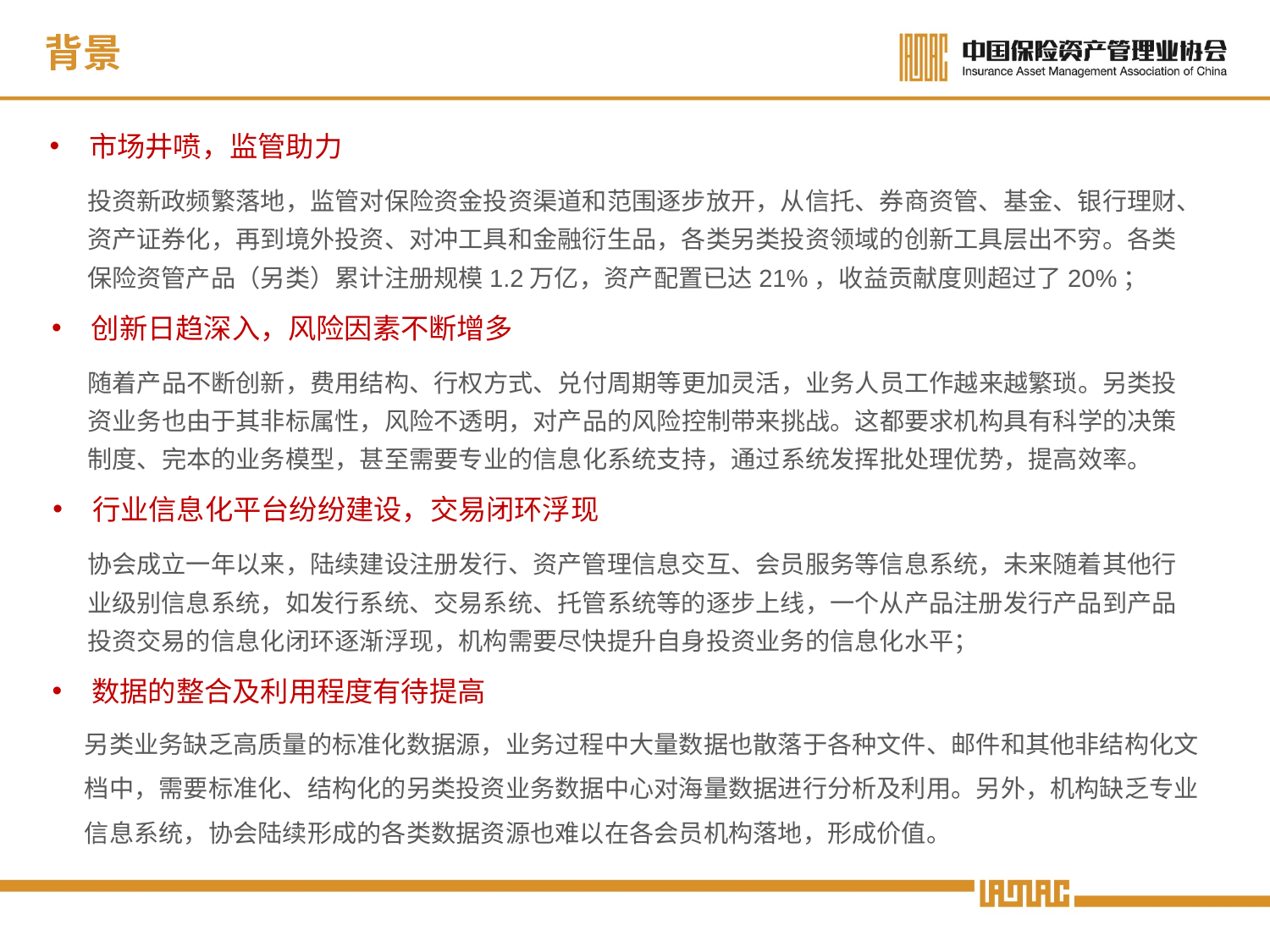

# 背景
市场井喷，监管助力
投资新政频繁落地，监管对保险资金投资渠道和范围逐步放开，从信托、券商资管、基金、银行理财、资产证券化，再到境外投资、对冲工具和金融衍生品，各类另类投资领域的创新工具层出不穷。各类保险资管产品（另类）累计注册规模1.2万亿，资产配置已达21%，收益贡献度则超过了20%；
创新日趋深入，风险因素不断增多
随着产品不断创新，费用结构、行权方式、兑付周期等更加灵活，业务人员工作越来越繁琐。另类投资业务也由于其非标属性，风险不透明，对产品的风险控制带来挑战。这都要求机构具有科学的决策制度、完本的业务模型，甚至需要专业的信息化系统支持，通过系统发挥批处理优势，提高效率。
行业信息化平台纷纷建设，交易闭环浮现
协会成立一年以来，陆续建设注册发行、资产管理信息交互、会员服务等信息系统，未来随着其他行业级别信息系统，如发行系统、交易系统、托管系统等的逐步上线，一个从产品注册发行产品到产品投资交易的信息化闭环逐渐浮现，机构需要尽快提升自身投资业务的信息化水平；
数据的整合及利用程度有待提高
另类业务缺乏高质量的标准化数据源，业务过程中大量数据也散落于各种文件、邮件和其他非结构化文档中，需要标准化、结构化的另类投资业务数据中心对海量数据进行分析及利用。另外，机构缺乏专业信息系统，协会陆续形成的各类数据资源也难以在各会员机构落地，形成价值。